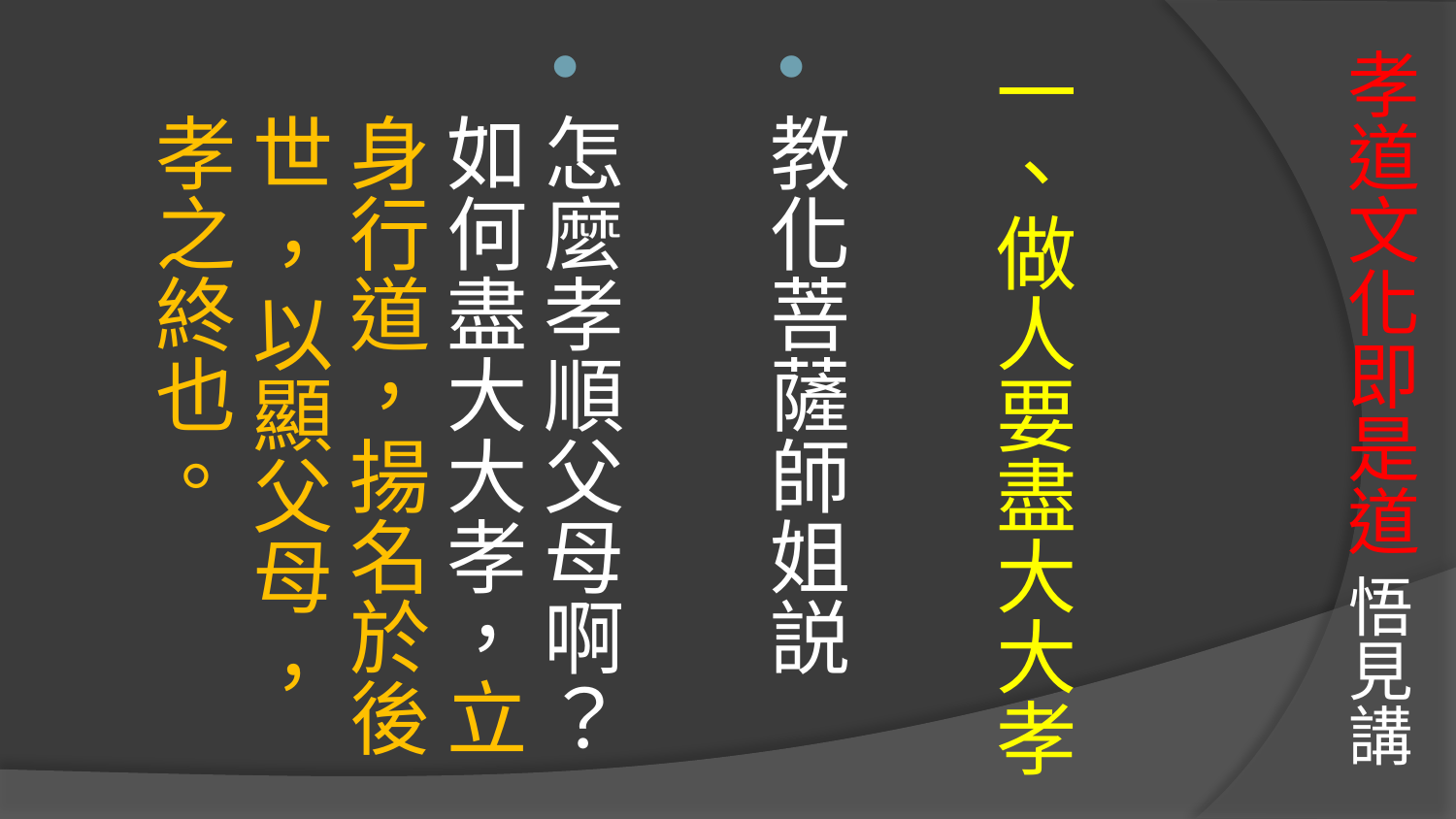

# 孝道文化即是道 悟見講
一、做人要盡大大孝

教化菩薩師姐説

怎麼孝順父母啊？ 如何盡大大孝，立身行道，揚名於後世 ，以顯父母 ，孝之終也。